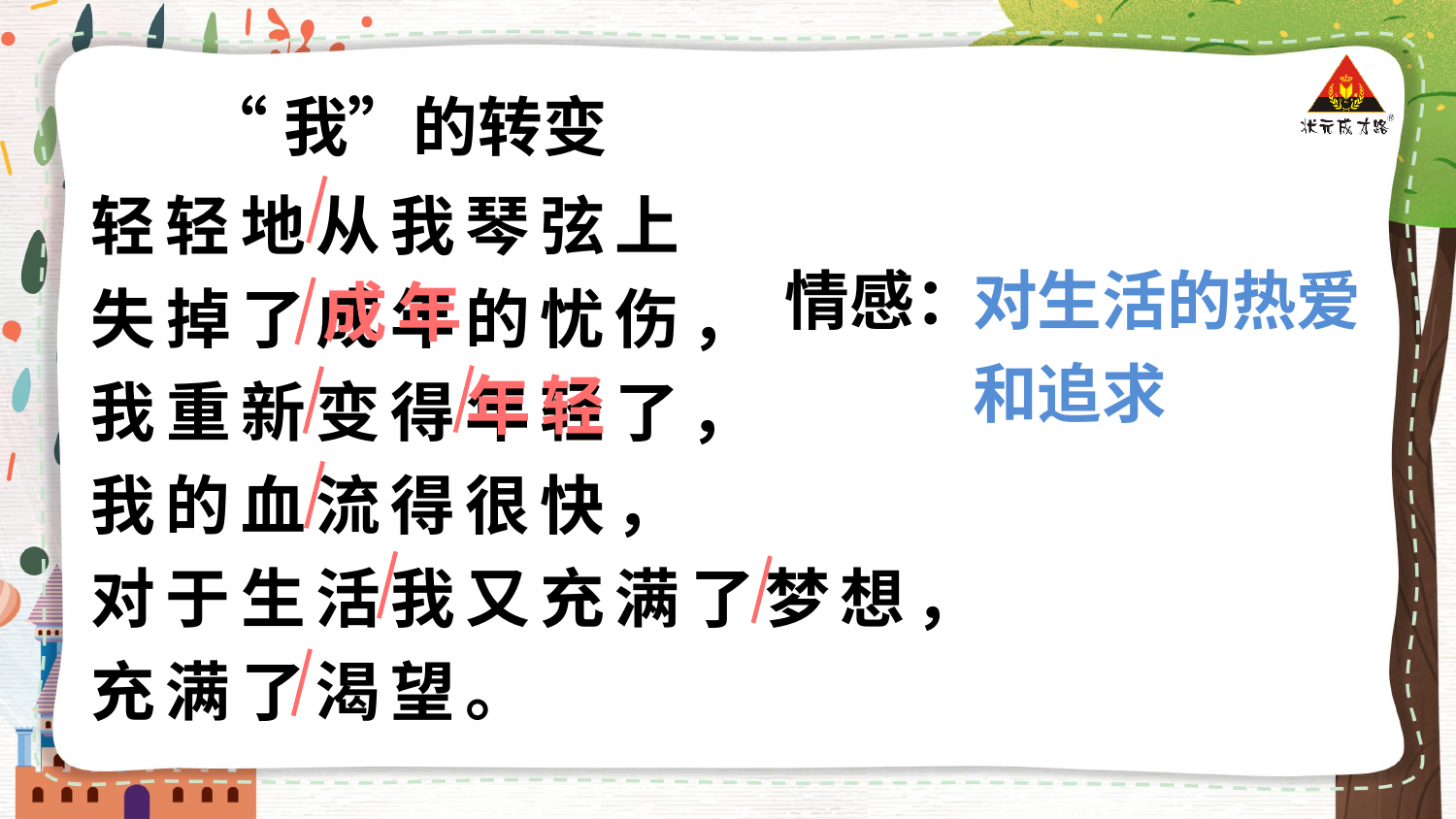

“我”的转变
轻轻地从我琴弦上
失掉了成年的忧伤，
我重新变得年轻了，
我的血流得很快，
对于生活我又充满了梦想，
充满了渴望。
情感：
对生活的热爱和追求
成年
年轻